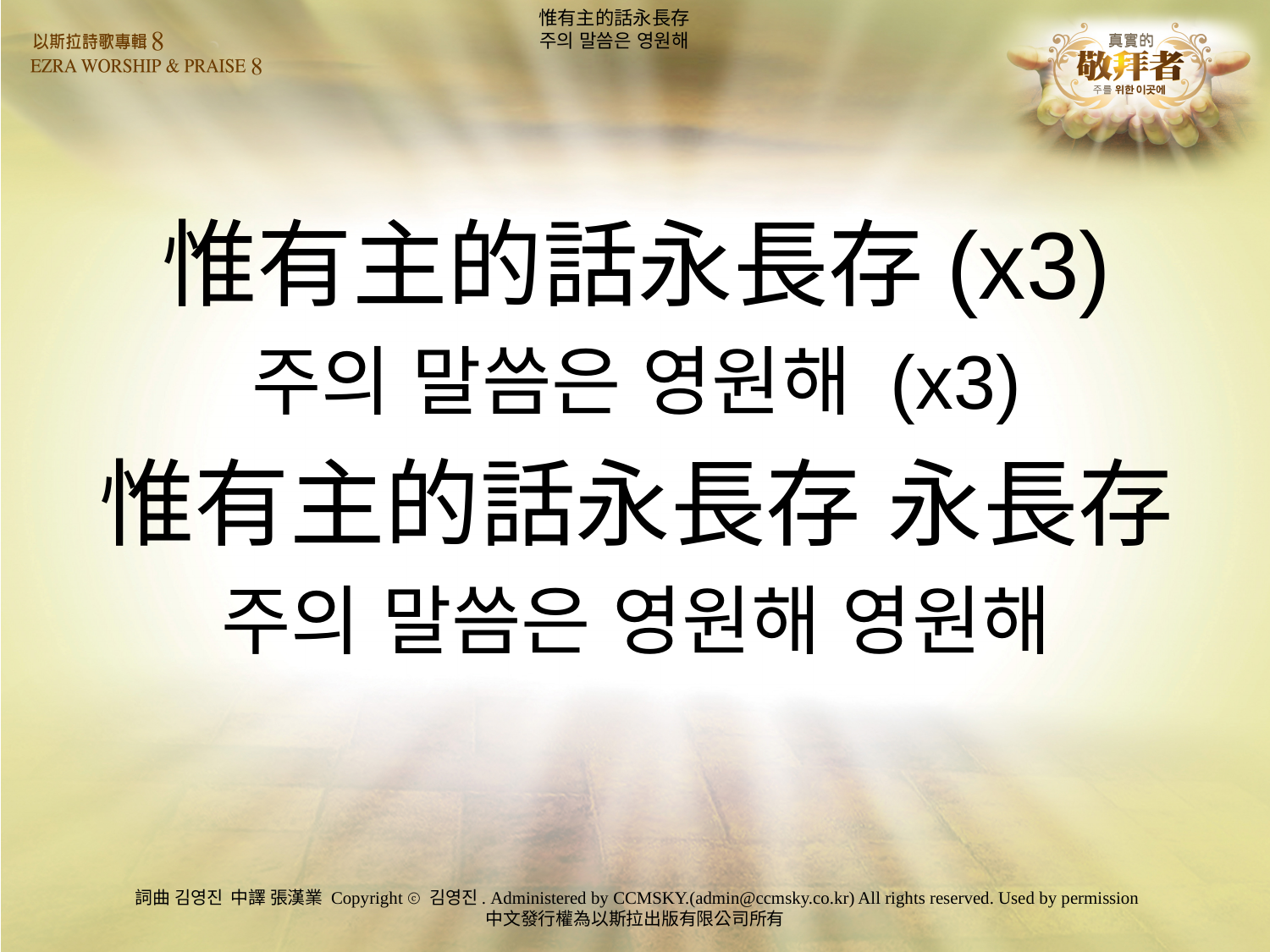

# 惟有主的話永長存 주의 말씀은 영원해
惟有主的話永長存(x3)
주의 말씀은 영원해 (x3)
惟有主的話永長存 永長存
주의 말씀은 영원해 영원해
詞曲 김영진  中譯 張漢業 Copyright ⓒ 김영진. Administered by CCMSKY.(admin@ccmsky.co.kr) All rights reserved. Used by permission
中文發行權為以斯拉出版有限公司所有